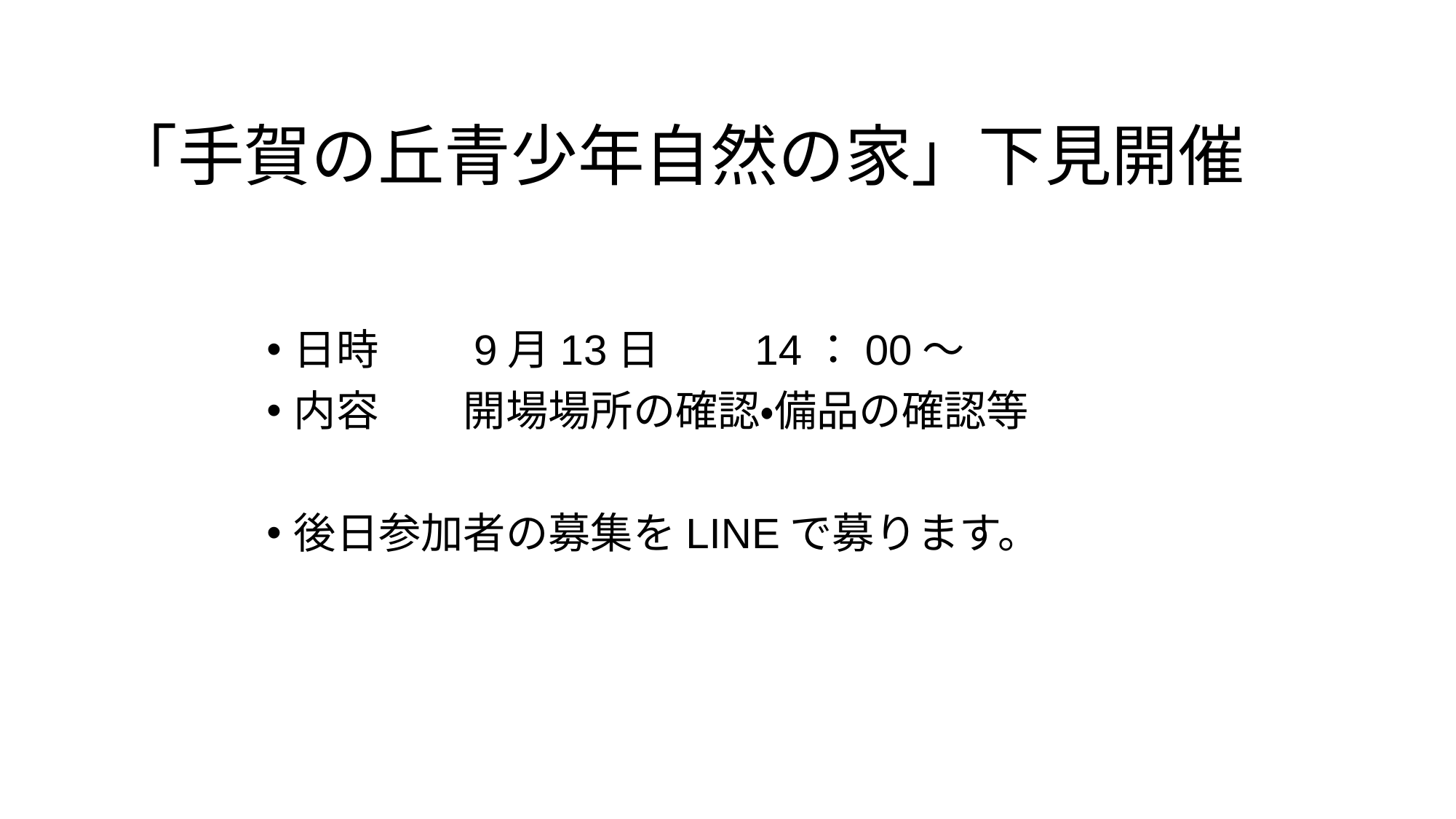

# 「手賀の丘青少年自然の家」下見開催
日時　　9月13日　　14：00～
内容　　開場場所の確認・備品の確認等

後日参加者の募集をLINEで募ります。